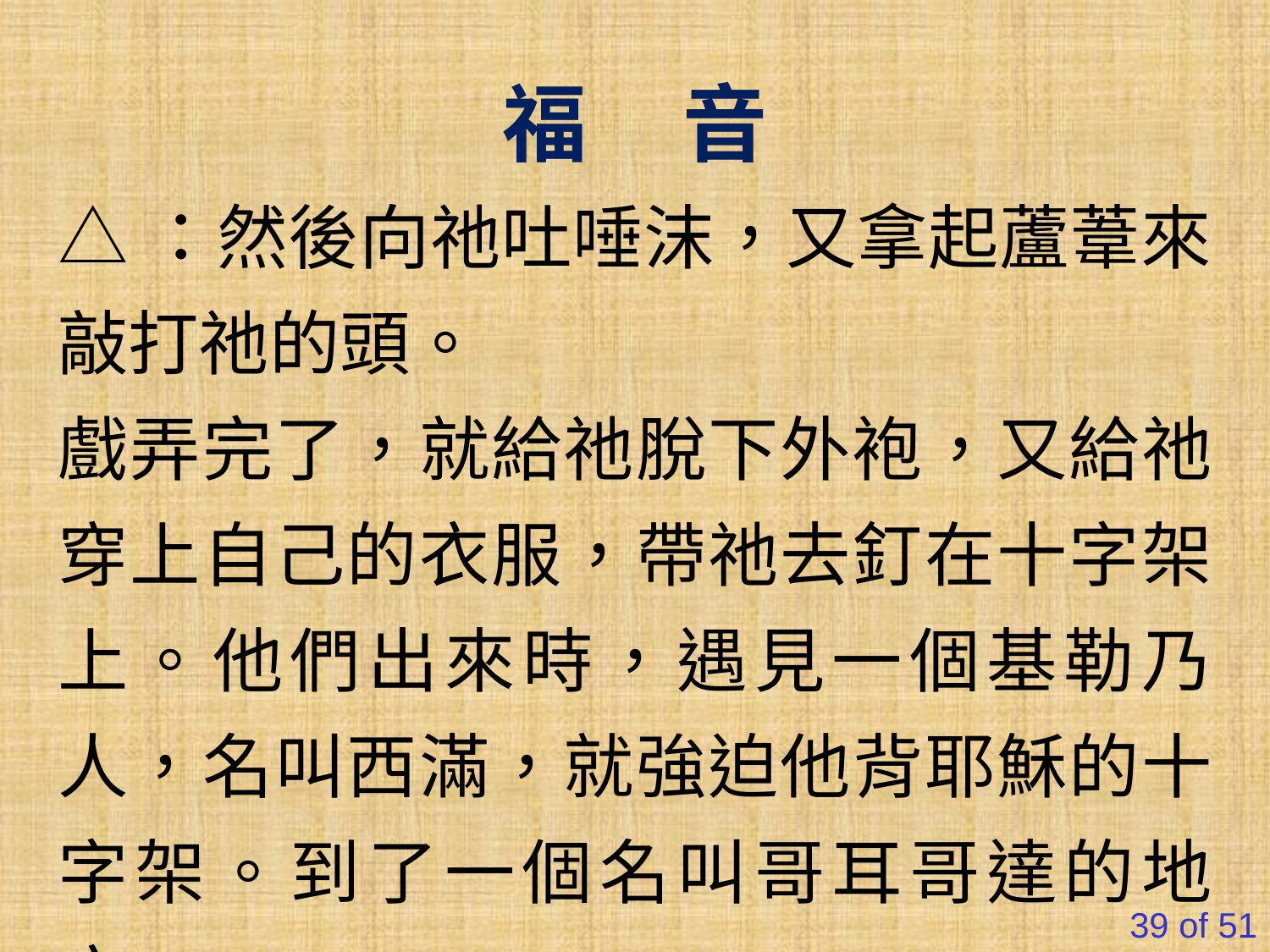

福     音
△：然後向祂吐唾沫，又拿起蘆葦來敲打祂的頭。
戲弄完了，就給祂脫下外袍，又給祂穿上自己的衣服，帶祂去釘在十字架上。他們出來時，遇見一個基勒乃人，名叫西滿，就強迫他背耶穌的十字架。到了一個名叫哥耳哥達的地方，
39 of 51